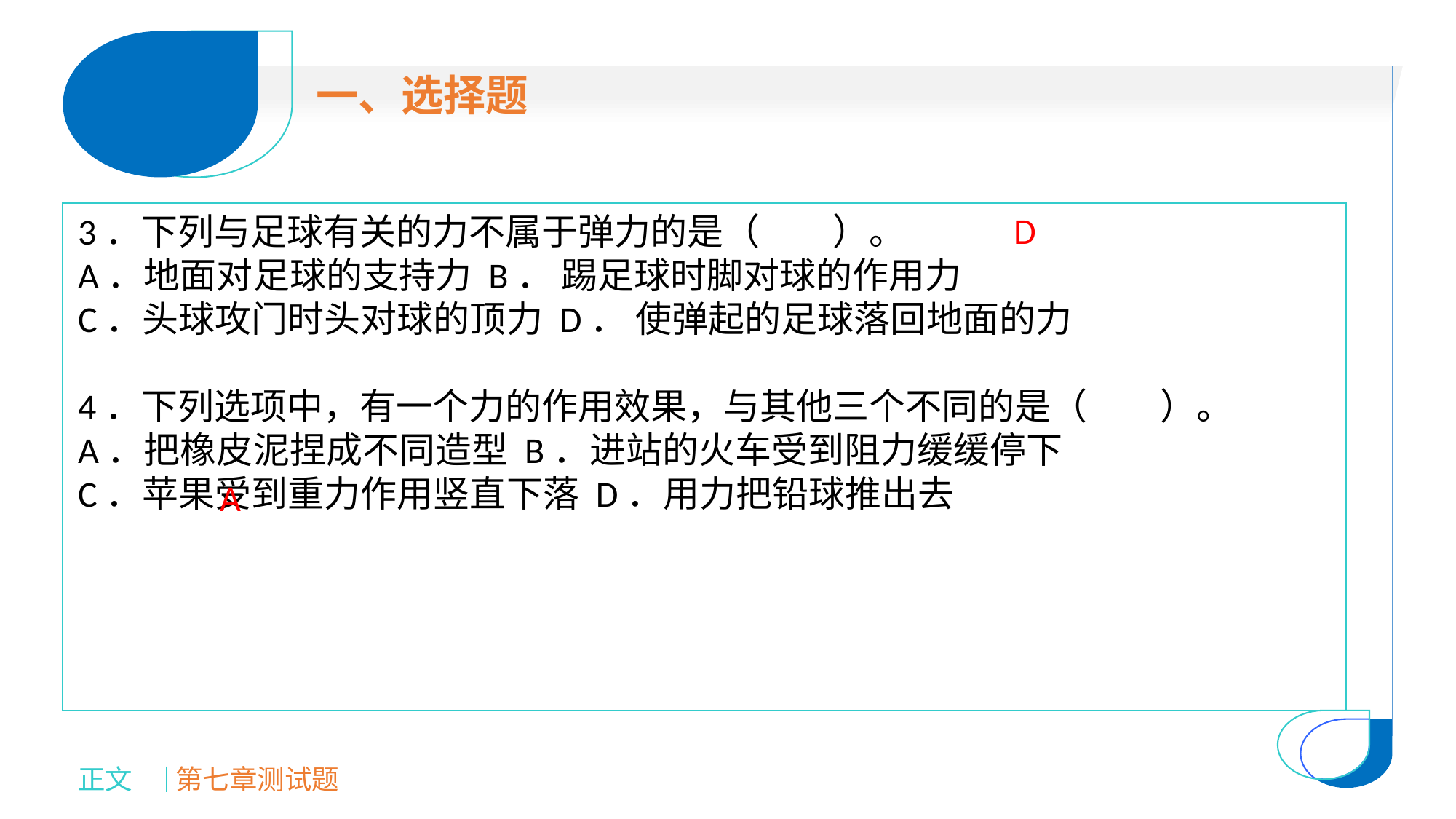

一、选择题

D

3．下列与足球有关的力不属于弹力的是（　　）。
A．地面对足球的支持力 B． 踢足球时脚对球的作用力
C．头球攻门时头对球的顶力 D． 使弹起的足球落回地面的力

4．下列选项中，有一个力的作用效果，与其他三个不同的是（　　）。
A．把橡皮泥捏成不同造型 B．进站的火车受到阻力缓缓停下
C．苹果受到重力作用竖直下落 D．用力把铅球推出去
A

正文
第七章测试题